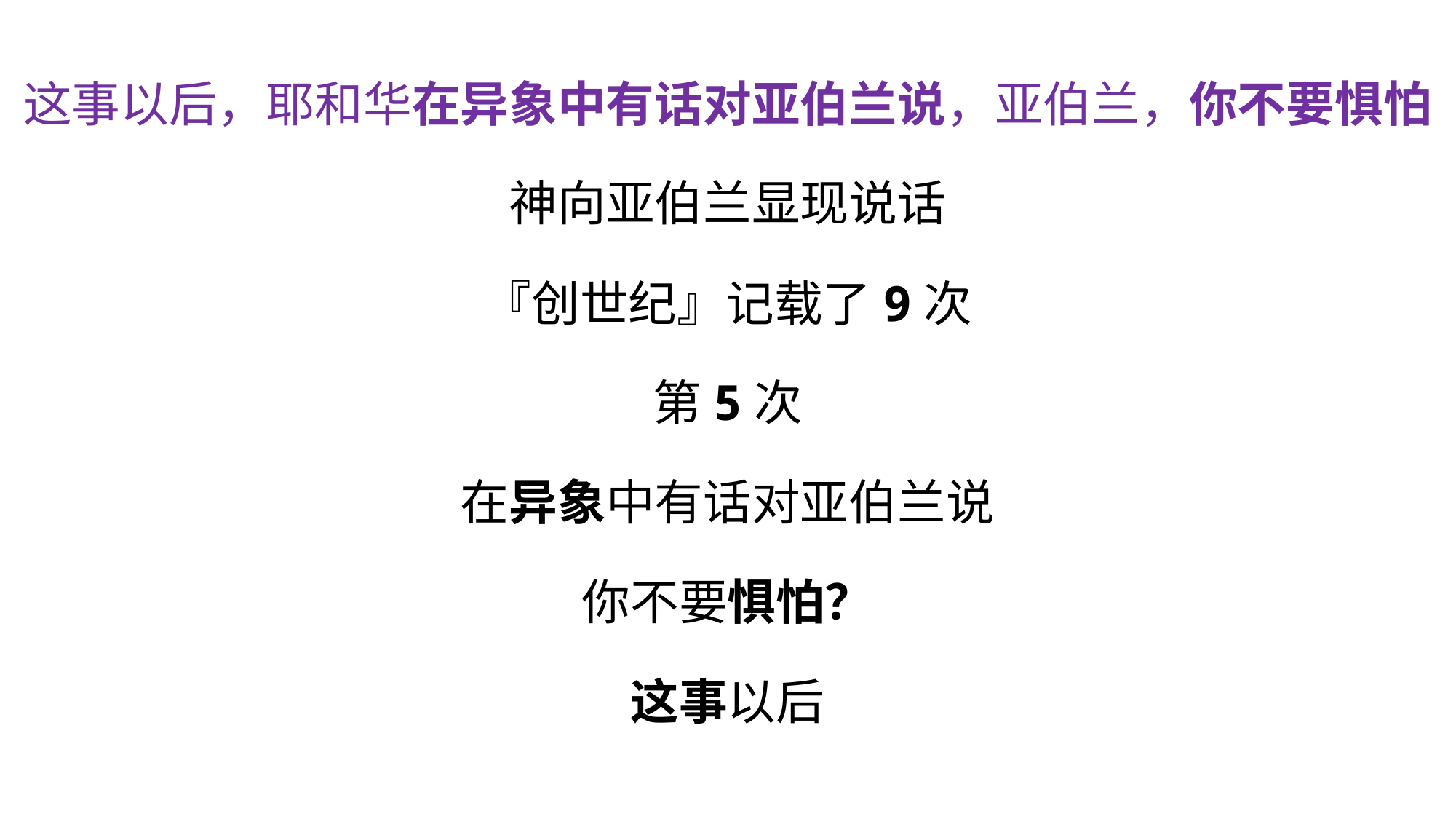

这事以后，耶和华在异象中有话对亚伯兰说，亚伯兰，你不要惧怕
神向亚伯兰显现说话
『创世纪』记载了9次
第5次
在异象中有话对亚伯兰说
你不要惧怕？
这事以后